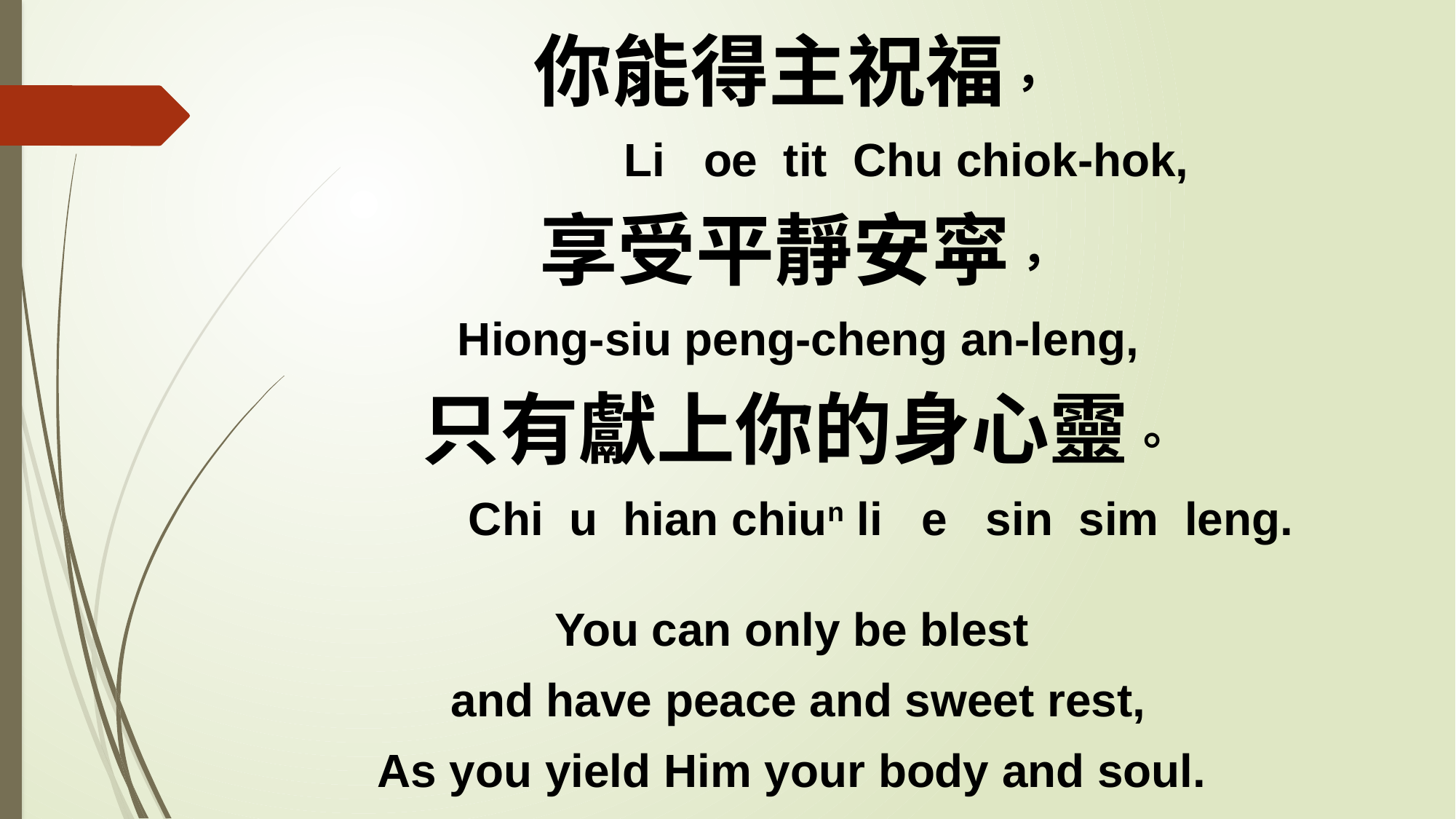

你能得主祝福，
                              Li   oe  tit  Chu chiok-hok,
享受平靜安寜，
Hiong-siu peng-cheng an-leng,
只有獻上你的身心靈。
                  Chi  u  hian chiun li   e   sin  sim  leng.

You can only be blest
and have peace and sweet rest,
As you yield Him your body and soul.